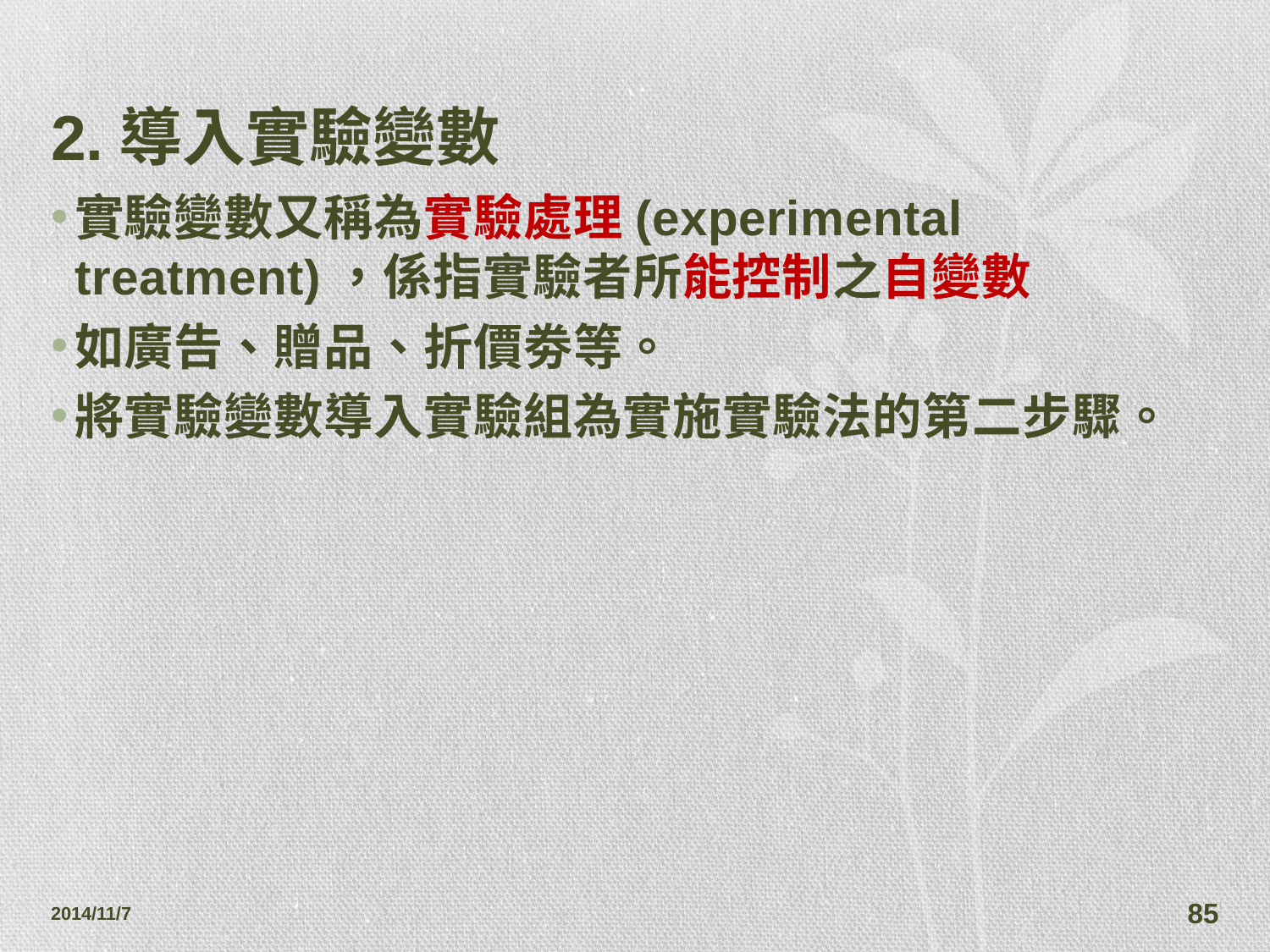

# 2.導入實驗變數
實驗變數又稱為實驗處理(experimental treatment)，係指實驗者所能控制之自變數
如廣告、贈品、折價劵等。
將實驗變數導入實驗組為實施實驗法的第二步驟。

2014/11/7
85